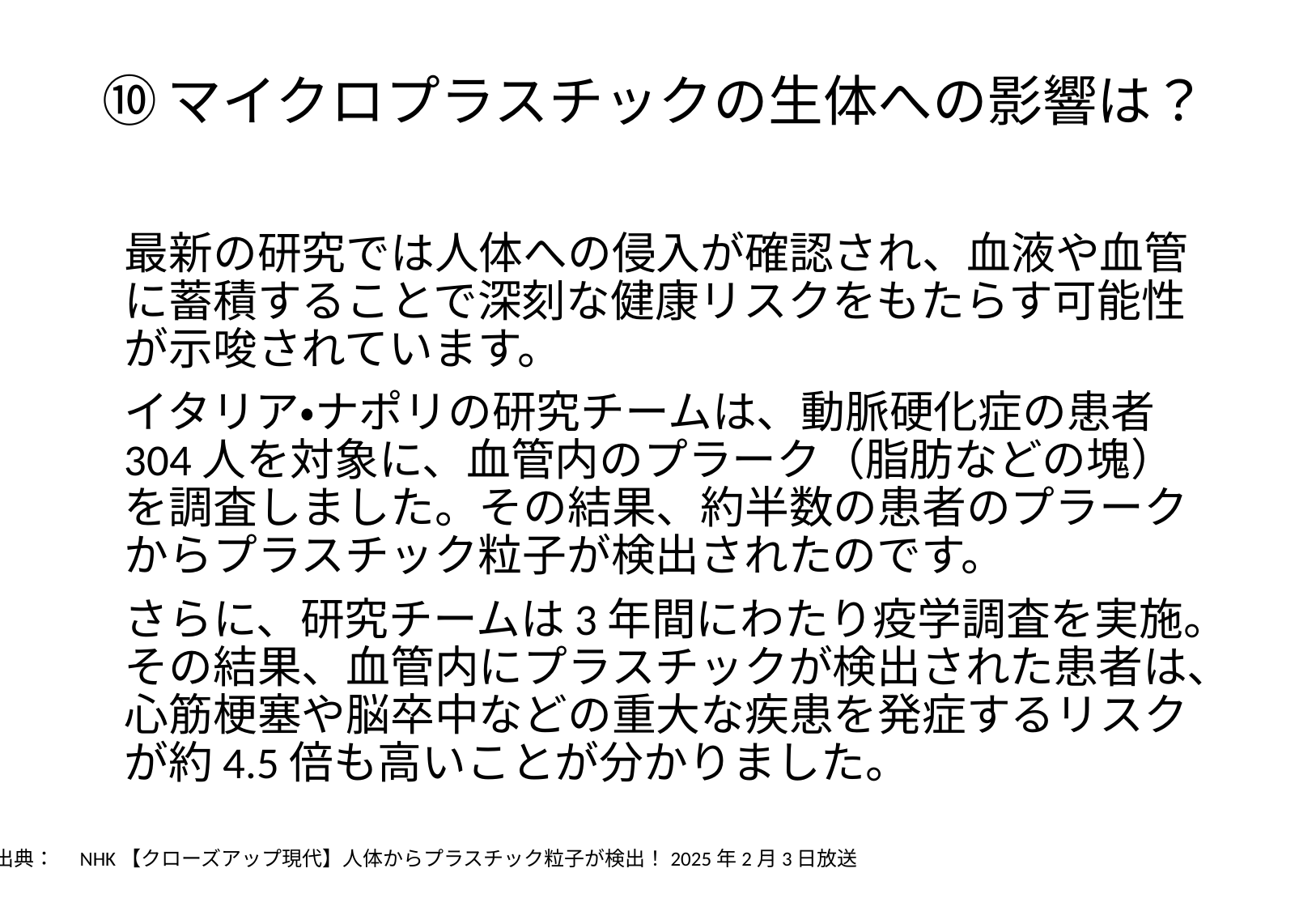

# ⑩マイクロプラスチックの生体への影響は？
最新の研究では人体への侵入が確認され、血液や血管に蓄積することで深刻な健康リスクをもたらす可能性が示唆されています。
イタリア・ナポリの研究チームは、動脈硬化症の患者304人を対象に、血管内のプラーク（脂肪などの塊）を調査しました。その結果、約半数の患者のプラークからプラスチック粒子が検出されたのです。
さらに、研究チームは3年間にわたり疫学調査を実施。その結果、血管内にプラスチックが検出された患者は、心筋梗塞や脳卒中などの重大な疾患を発症するリスクが約4.5倍も高いことが分かりました。
出典：　NHK【クローズアップ現代】人体からプラスチック粒子が検出！2025年2月3日放送